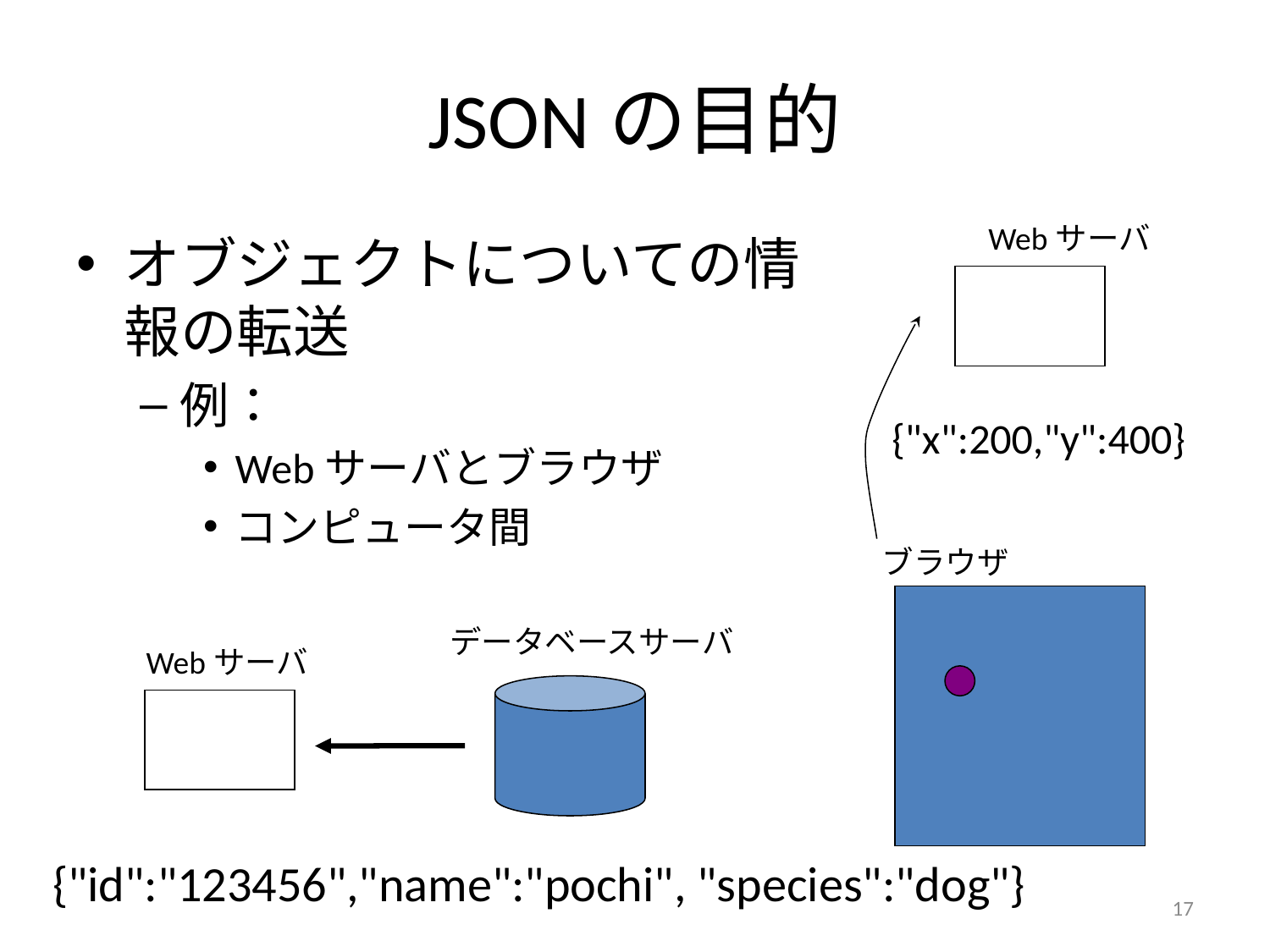

# JSONの目的
Webサーバ
オブジェクトについての情報の転送
例：
Webサーバとブラウザ
コンピュータ間

{"x":200,"y":400}
ブラウザ

データベースサーバ
Webサーバ

{"id":"123456","name":"pochi", "species":"dog"}
17